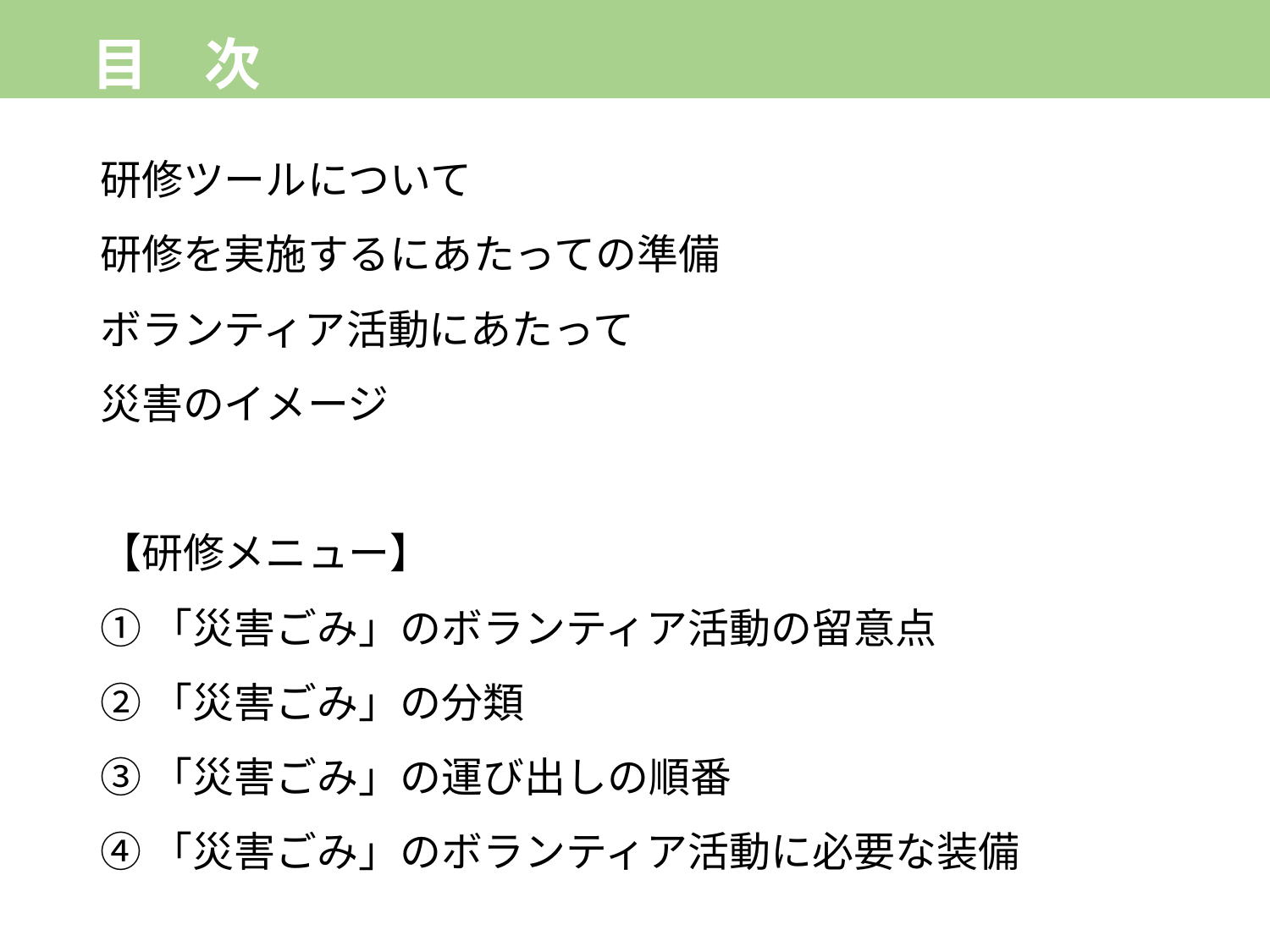

# 目　次
研修ツールについて
研修を実施するにあたっての準備
ボランティア活動にあたって
災害のイメージ

【研修メニュー】
①「災害ごみ」のボランティア活動の留意点
②「災害ごみ」の分類
③「災害ごみ」の運び出しの順番
④「災害ごみ」のボランティア活動に必要な装備